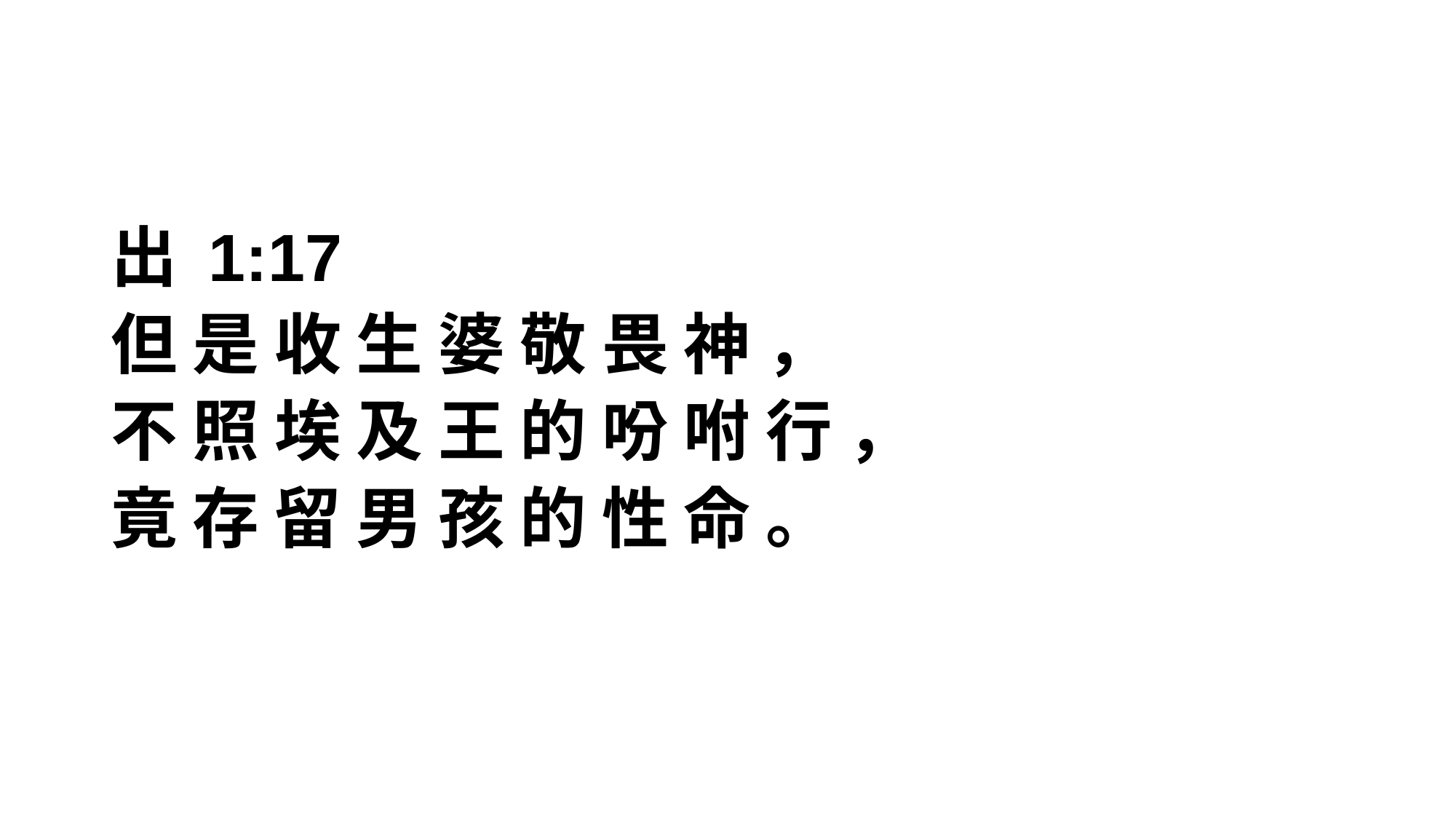

出 1:17
但 是 收 生 婆 敬 畏 神 ，
不 照 埃 及 王 的 吩 咐 行 ，
竟 存 留 男 孩 的 性 命 。